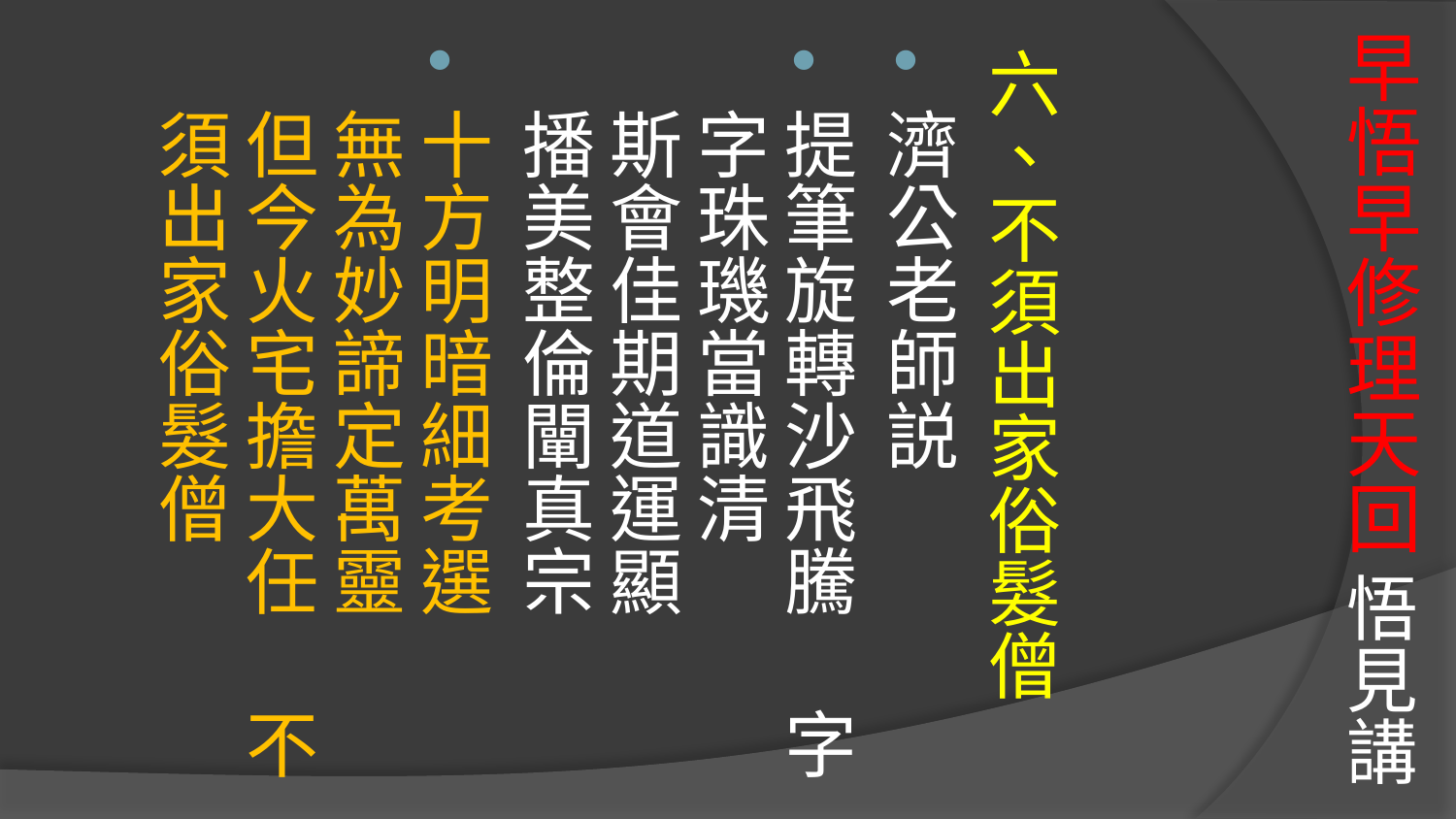

# 早悟早修理天回 悟見講
六、不須出家俗髮僧
濟公老師説
提筆旋轉沙飛騰　 字字珠璣當識清
斯會佳期道運顯　    播美整倫闡真宗
十方明暗細考選　   無為妙諦定萬靈
但今火宅擔大任　 不須出家俗髮僧